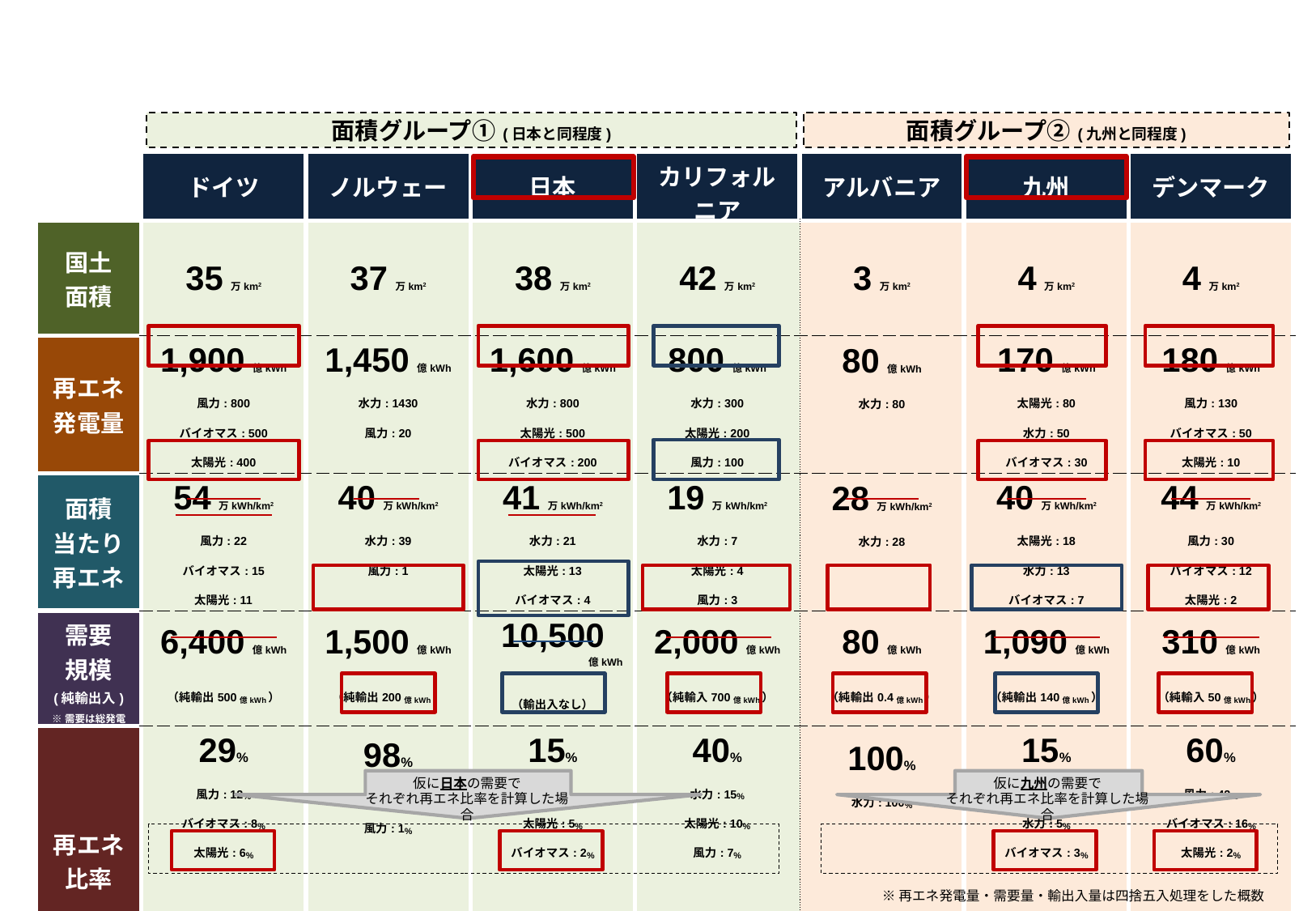

面積グループ① (日本と同程度)
面積グループ② (九州と同程度)
|  | ドイツ | ノルウェー | 日本 | カリフォルニア | アルバニア | 九州 | デンマーク |
| --- | --- | --- | --- | --- | --- | --- | --- |
| 国土 面積 | 35万km2 | 37万km2 | 38万km2 | 42万km2 | 3万km2 | 4万km2 | 4万km2 |
| 再エネ 発電量 | 1,900億kWh 風力: 800 バイオマス: 500 太陽光: 400 | 1,450億kWh 水力: 1430 風力: 20 | 1,600億kWh 水力: 800 太陽光: 500 バイオマス: 200 | 800億kWh 水力: 300 太陽光: 200 風力: 100 | 80億kWh 水力: 80 | 170億kWh 太陽光: 80 水力: 50 バイオマス: 30 | 180億kWh 風力: 130 バイオマス: 50 太陽光: 10 |
| 面積 当たり 再エネ | 54万kWh/km2 風力: 22 バイオマス: 15 太陽光: 11 | 40万kWh/km2 水力: 39 風力: 1 | 41万kWh/km2 水力: 21 太陽光: 13 バイオマス: 4 | 19万kWh/km2 水力: 7 太陽光: 4 風力: 3 | 28万kWh/km2 水力: 28 | 40万kWh/km2 太陽光: 18 水力: 13 バイオマス: 7 | 44万kWh/km2 風力: 30 バイオマス: 12 太陽光: 2 |
| 需要 規模 (純輸出入) ※需要は総発電量 | 6,400億kWh （純輸出500億kWh） | 1,500億kWh （純輸出200億kWh） | 10,500 億kWh （輸出入なし） | 2,000億kWh （純輸入700億kWh） | 80億kWh （純輸出0.4億kWh） | 1,090億kWh （純輸出140億kWh） | 310億kWh （純輸入50億kWh） |
| 再エネ 比率 | 29% 風力: 12% バイオマス: 8% 太陽光: 6% 18% | 98% 水力: 96% 風力: 1% 14% | 15% 水力: 8% 太陽光: 5% バイオマス: 2% 15% | 40% 水力: 15% 太陽光: 10% 風力: 7% 7% | 100% 水力: 100% 7% | 15% 太陽光: 7% 水力: 5% バイオマス: 3% 15% | 60% 風力: 42% バイオマス: 16% 太陽光: 2% 17% |

仮に日本の需要で
それぞれ再エネ比率を計算した場合
仮に九州の需要で
それぞれ再エネ比率を計算した場合

※再エネ発電量・需要量・輸出入量は四捨五入処理をした概数